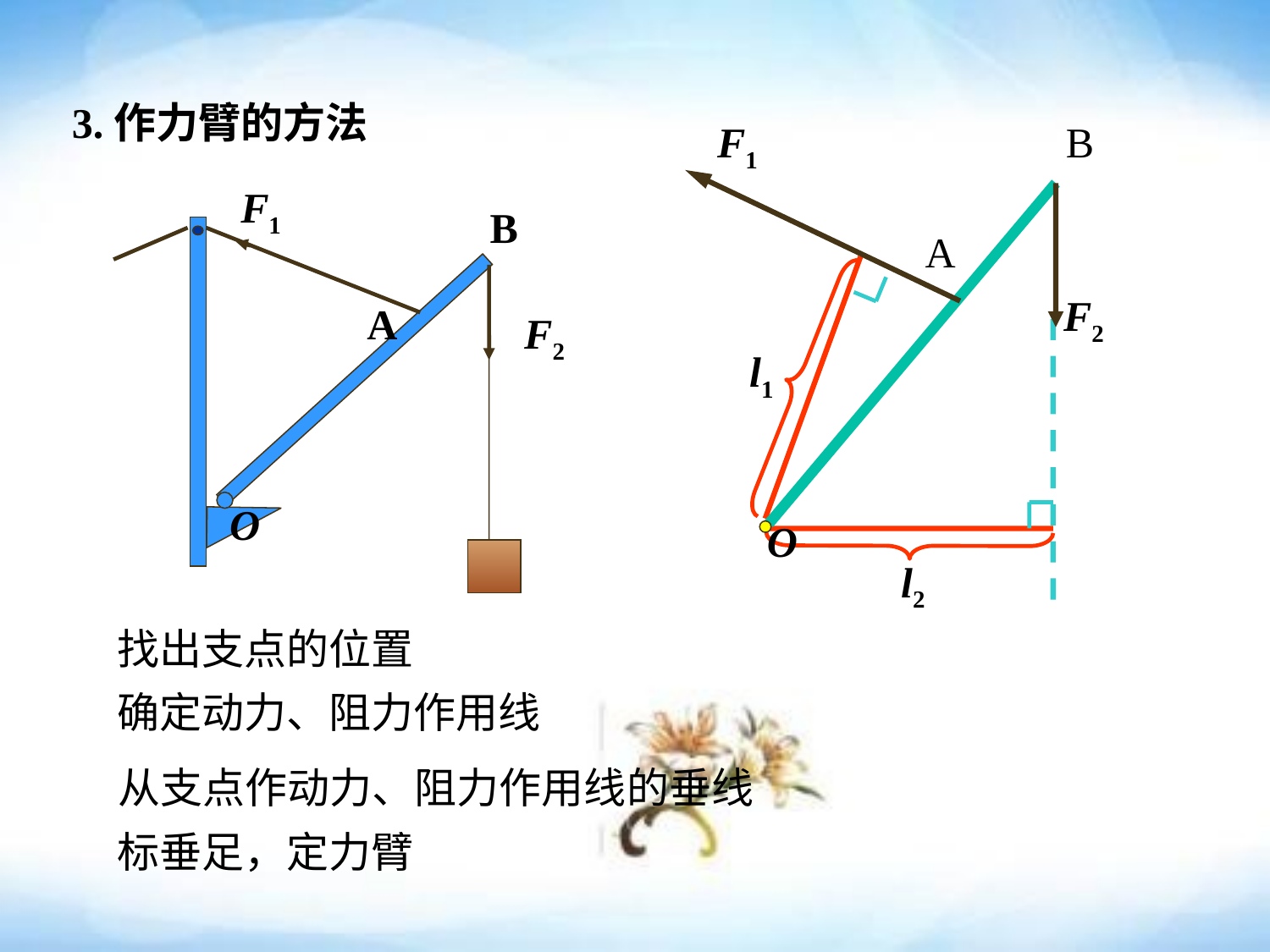

3.作力臂的方法
F1
B

A
F2
O
F1
B

A
F2

O

l1

l2
找出支点的位置
确定动力、阻力作用线
从支点作动力、阻力作用线的垂线
标垂足，定力臂